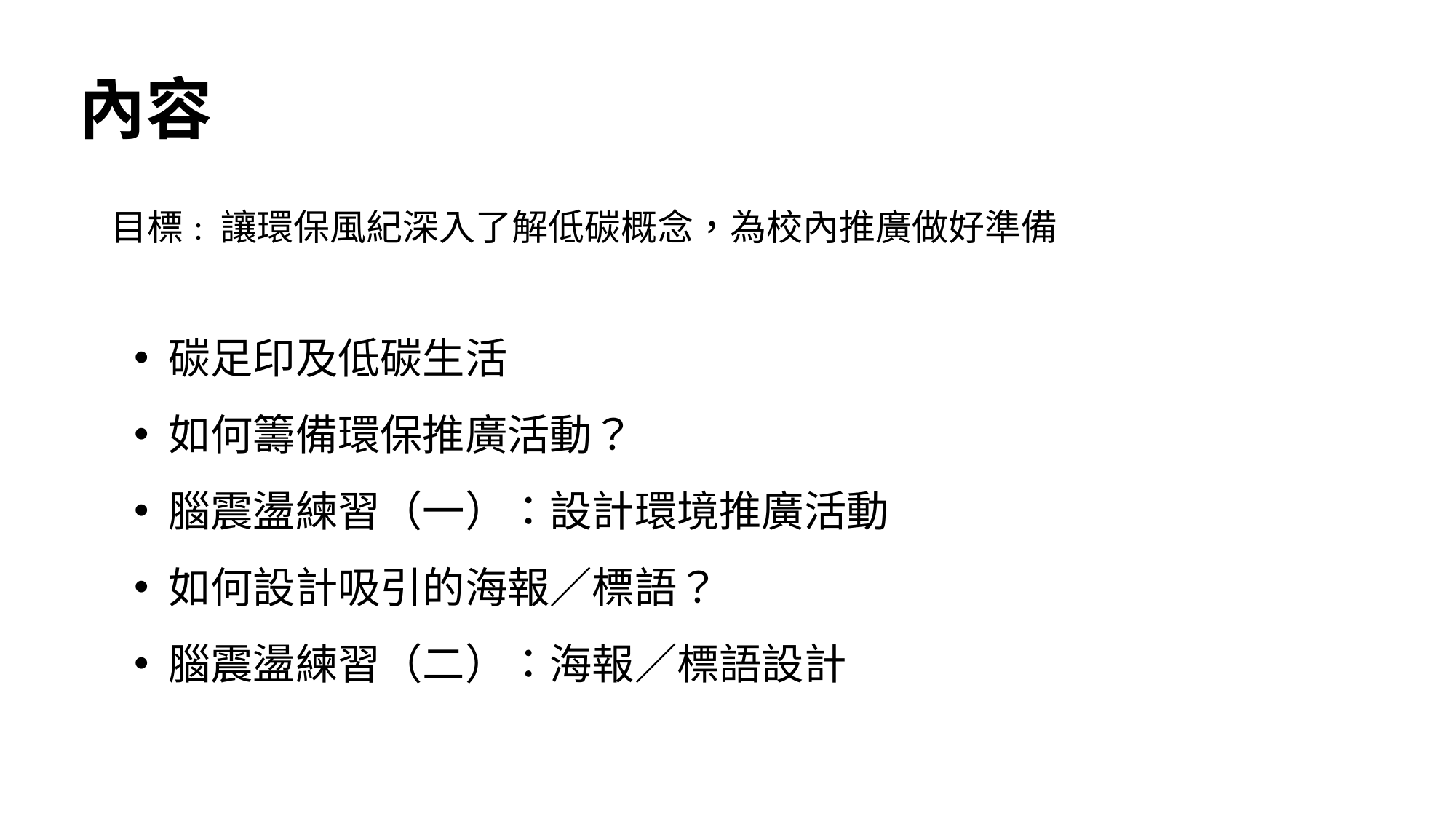

# 內容
目標: 讓環保風紀深入了解低碳概念，為校內推廣做好準備
碳足印及低碳生活
如何籌備環保推廣活動？
腦震盪練習（一）：設計環境推廣活動
如何設計吸引的海報／標語？
腦震盪練習（二）：海報／標語設計